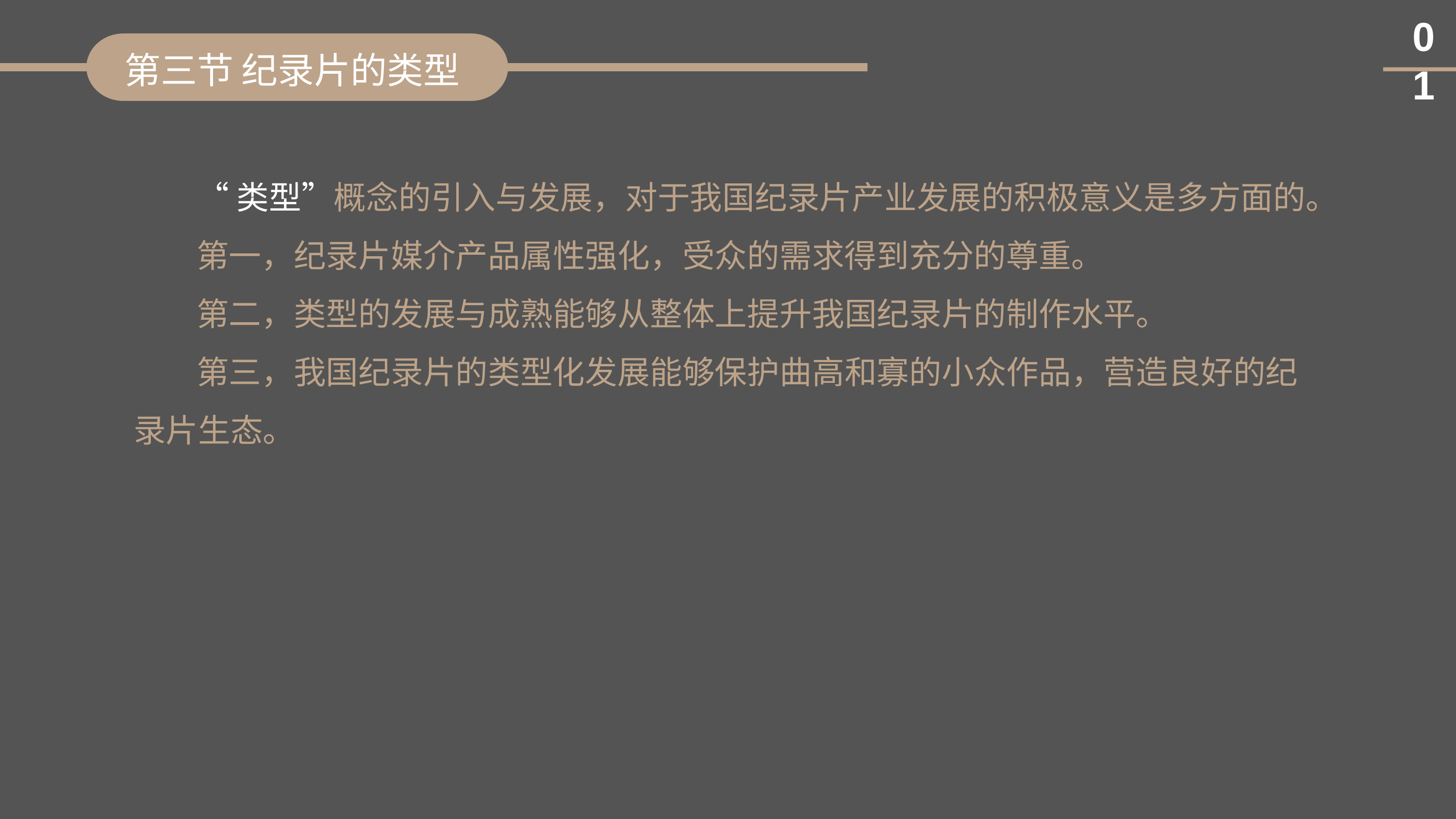

01

第三节 纪录片的类型

“类型”概念的引入与发展，对于我国纪录片产业发展的积极意义是多方面的。
第一，纪录片媒介产品属性强化，受众的需求得到充分的尊重。
第二，类型的发展与成熟能够从整体上提升我国纪录片的制作水平。
第三，我国纪录片的类型化发展能够保护曲高和寡的小众作品，营造良好的纪录片生态。